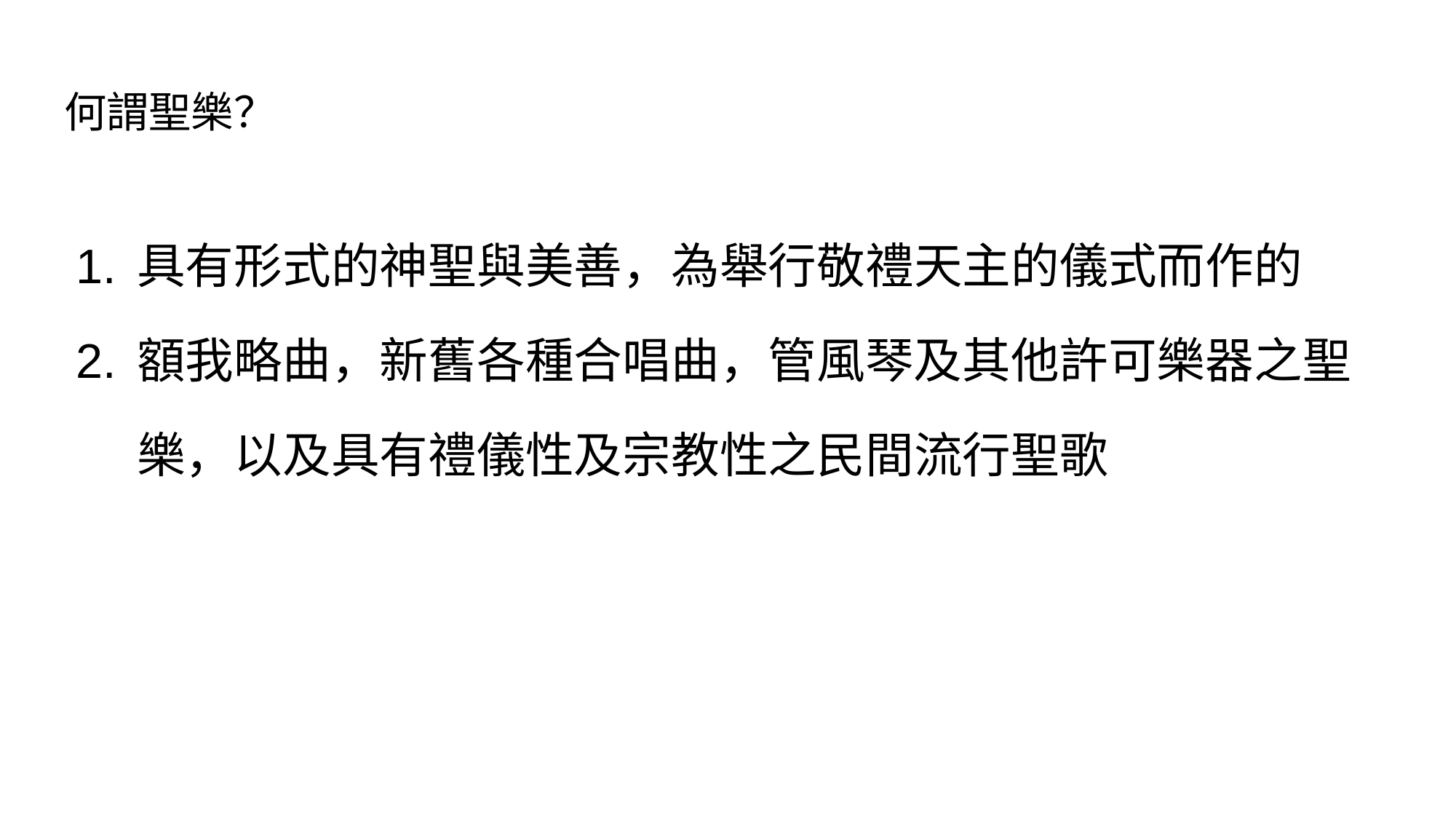

# 何謂聖樂？
具有形式的神聖與美善，為舉行敬禮天主的儀式而作的
額我略曲，新舊各種合唱曲，管風琴及其他許可樂器之聖樂，以及具有禮儀性及宗教性之民間流行聖歌